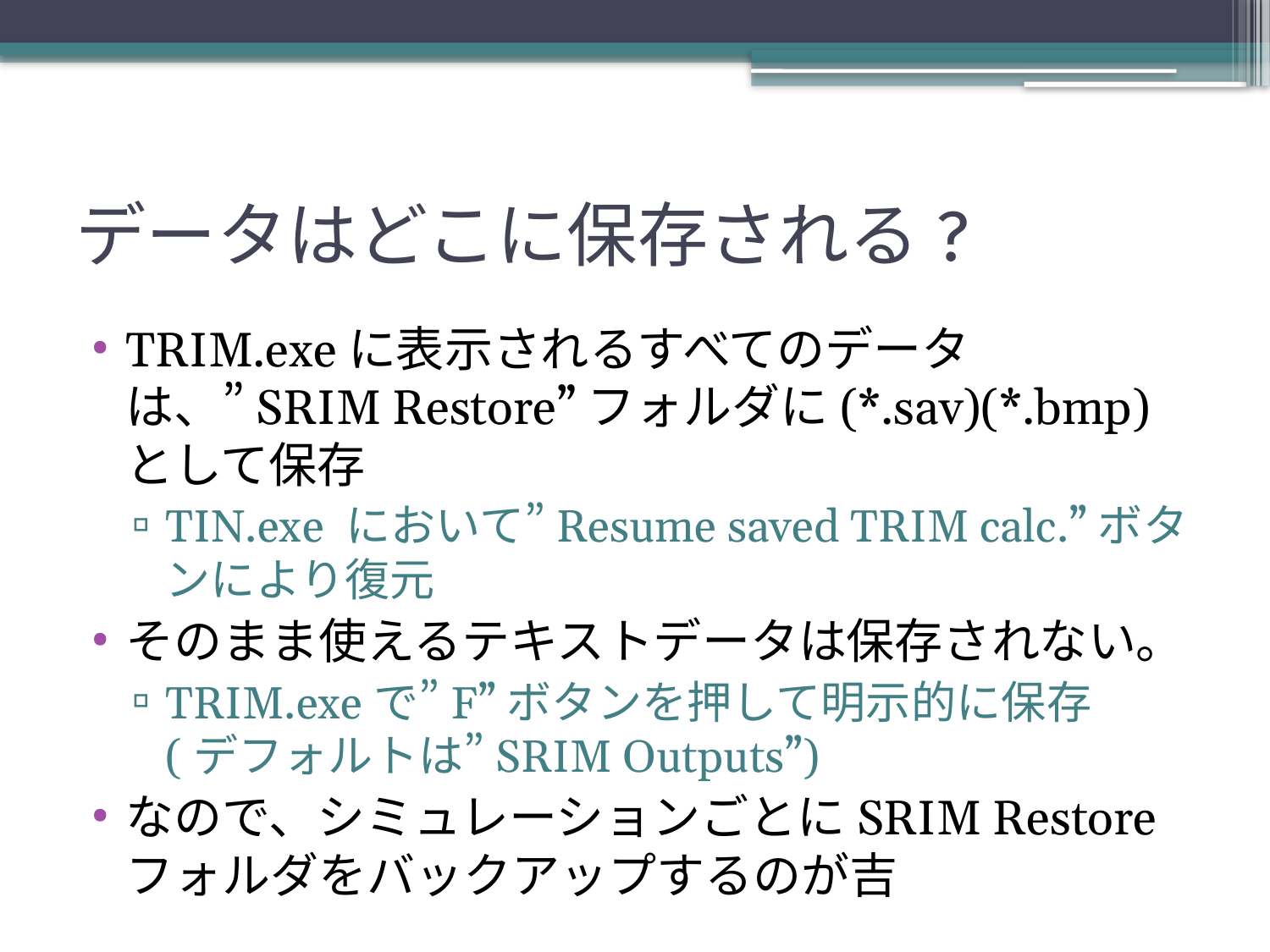

# データはどこに保存される?
TRIM.exeに表示されるすべてのデータは、”SRIM Restore”フォルダに(*.sav)(*.bmp)として保存
TIN.exe において”Resume saved TRIM calc.”ボタンにより復元
そのまま使えるテキストデータは保存されない。
TRIM.exeで”F”ボタンを押して明示的に保存
(デフォルトは”SRIM Outputs”)
なので、シミュレーションごとにSRIM Restore フォルダをバックアップするのが吉